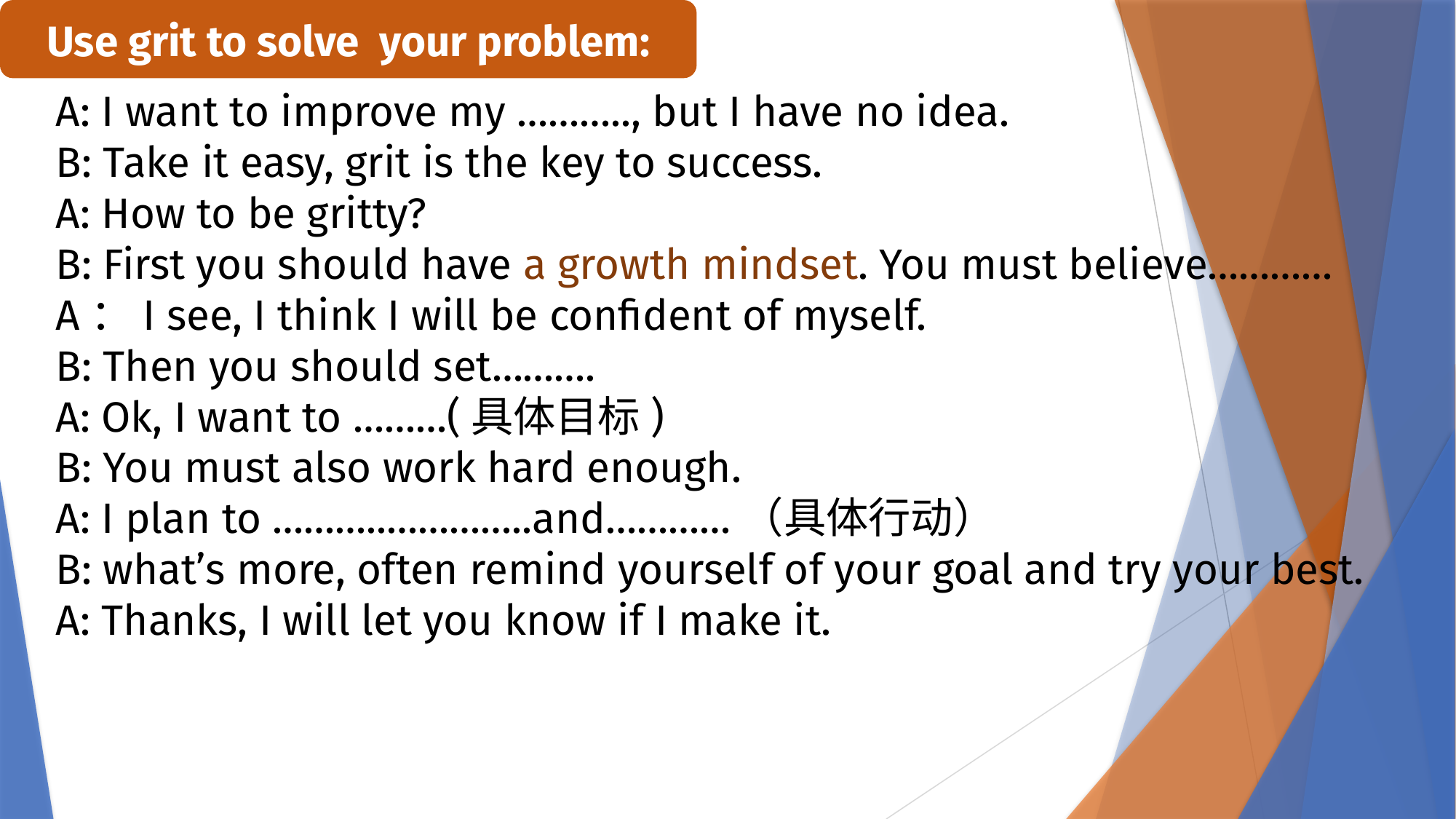

Use grit to solve  your problem:
A: I want to improve my ……….., but I have no idea.
B: Take it easy, grit is the key to success.
A: How to be gritty?
B: First you should have a growth mindset. You must believe…………
A：I see, I think I will be confident of myself.
B: Then you should set……….
A: Ok, I want to ………(具体目标)
B: You must also work hard enough.
A: I plan to ………..…………..and…………（具体行动）
B: what’s more, often remind yourself of your goal and try your best.
A: Thanks, I will let you know if I make it.